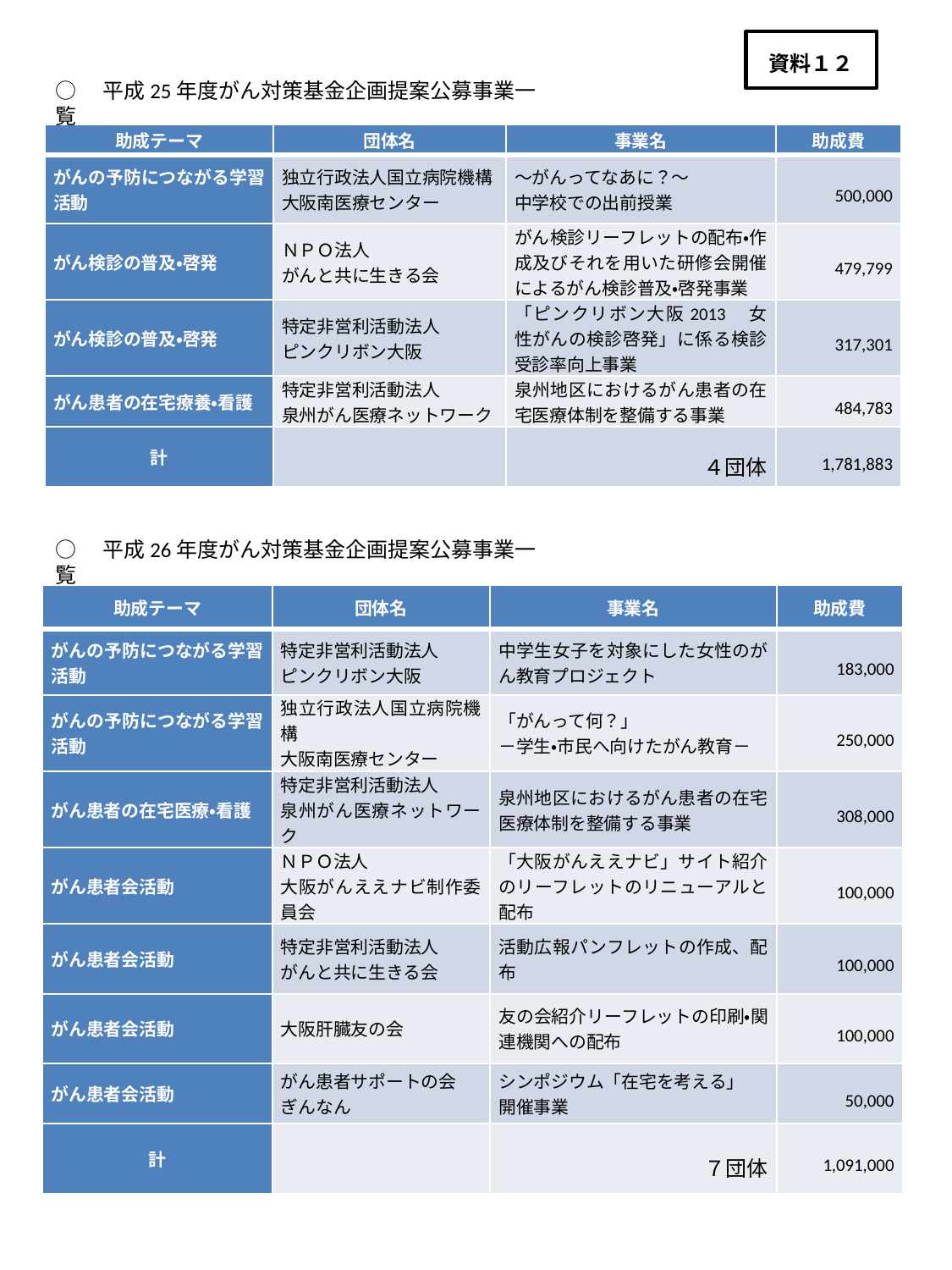

資料１２
○　平成25年度がん対策基金企画提案公募事業一覧
| 助成テーマ | 団体名 | 事業名 | 助成費 |
| --- | --- | --- | --- |
| がんの予防につながる学習活動 | 独立行政法人国立病院機構 大阪南医療センター | ～がんってなあに？～ 中学校での出前授業 | 500,000 |
| がん検診の普及・啓発 | ＮＰＯ法人　 がんと共に生きる会 | がん検診リーフレットの配布・作成及びそれを用いた研修会開催によるがん検診普及・啓発事業 | 479,799 |
| がん検診の普及・啓発 | 特定非営利活動法人 ピンクリボン大阪 | 「ピンクリボン大阪2013　女性がんの検診啓発」に係る検診受診率向上事業 | 317,301 |
| がん患者の在宅療養・看護 | 特定非営利活動法人 泉州がん医療ネットワーク | 泉州地区におけるがん患者の在宅医療体制を整備する事業 | 484,783 |
| 計 |  | ４団体 | 1,781,883 |
○　平成26年度がん対策基金企画提案公募事業一覧
| 助成テーマ | 団体名 | 事業名 | 助成費 |
| --- | --- | --- | --- |
| がんの予防につながる学習活動 | 特定非営利活動法人 ピンクリボン大阪 | 中学生女子を対象にした女性のがん教育プロジェクト | 183,000 |
| がんの予防につながる学習活動 | 独立行政法人国立病院機構 大阪南医療センター | 「がんって何？」 －学生・市民へ向けたがん教育－ | 250,000 |
| がん患者の在宅医療・看護 | 特定非営利活動法人 泉州がん医療ネットワーク | 泉州地区におけるがん患者の在宅医療体制を整備する事業 | 308,000 |
| がん患者会活動 | ＮＰＯ法人 大阪がんええナビ制作委員会 | 「大阪がんええナビ」サイト紹介のリーフレットのリニューアルと配布 | 100,000 |
| がん患者会活動 | 特定非営利活動法人 がんと共に生きる会 | 活動広報パンフレットの作成、配布 | 100,000 |
| がん患者会活動 | 大阪肝臓友の会 | 友の会紹介リーフレットの印刷・関連機関への配布 | 100,000 |
| がん患者会活動 | がん患者サポートの会 ぎんなん | シンポジウム「在宅を考える」 開催事業 | 50,000 |
| 計 |  | ７団体 | 1,091,000 |